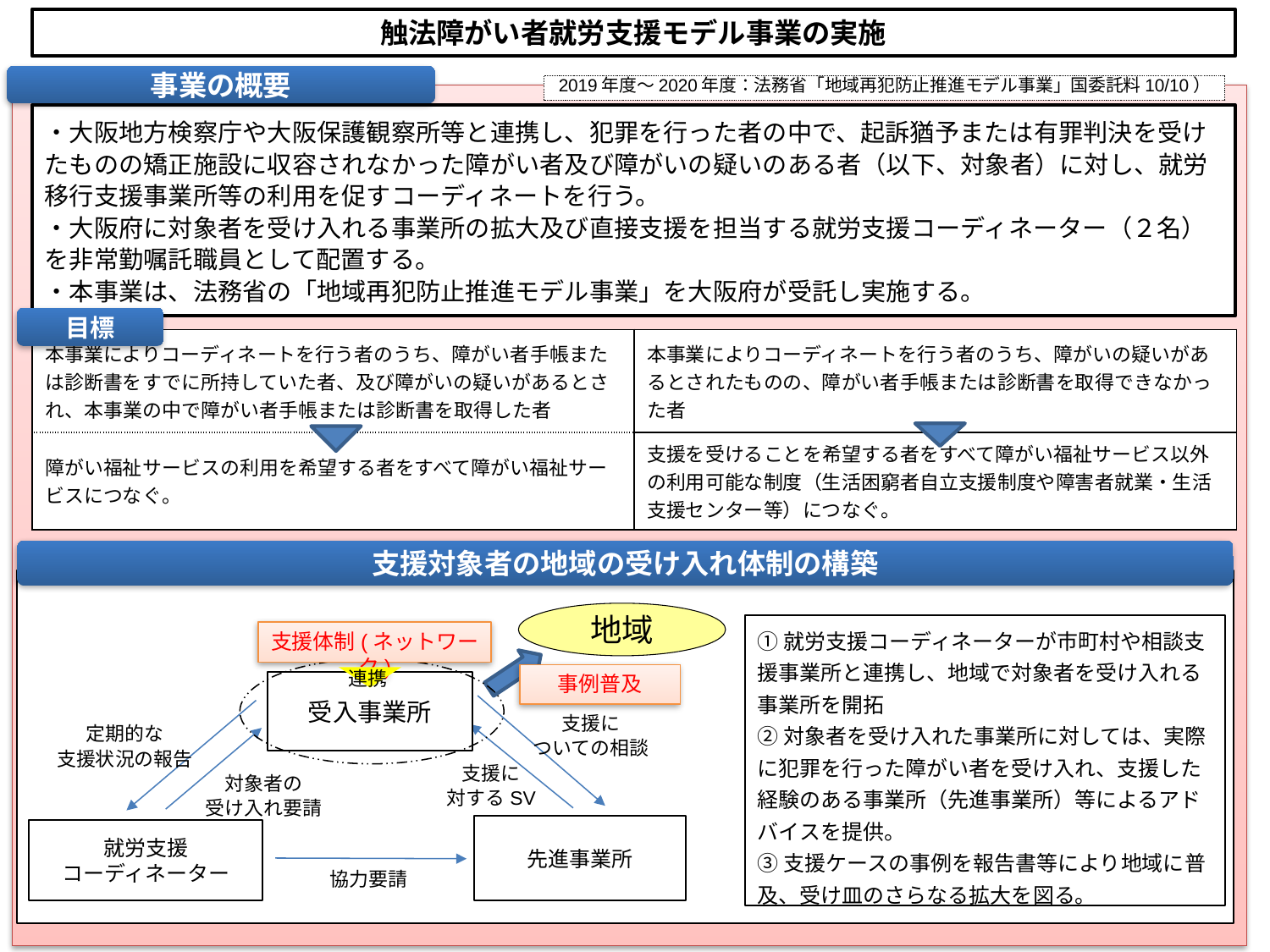

触法障がい者就労支援モデル事業の実施
事業の概要
2019年度～2020年度：法務省「地域再犯防止推進モデル事業」国委託料10/10）

・大阪地方検察庁や大阪保護観察所等と連携し、犯罪を行った者の中で、起訴猶予または有罪判決を受けたものの矯正施設に収容されなかった障がい者及び障がいの疑いのある者（以下、対象者）に対し、就労移行支援事業所等の利用を促すコーディネートを行う。
・大阪府に対象者を受け入れる事業所の拡大及び直接支援を担当する就労支援コーディネーター（２名）を非常勤嘱託職員として配置する。
・本事業は、法務省の「地域再犯防止推進モデル事業」を大阪府が受託し実施する。
目標
| 本事業によりコーディネートを行う者のうち、障がい者手帳または診断書をすでに所持していた者、及び障がいの疑いがあるとされ、本事業の中で障がい者手帳または診断書を取得した者 | 本事業によりコーディネートを行う者のうち、障がいの疑いがあるとされたものの、障がい者手帳または診断書を取得できなかった者 |
| --- | --- |
| 障がい福祉サービスの利用を希望する者をすべて障がい福祉サービスにつなぐ。 | 支援を受けることを希望する者をすべて障がい福祉サービス以外の利用可能な制度（生活困窮者自立支援制度や障害者就業・生活支援センター等）につなぐ。 |

支援対象者の地域の受け入れ体制の構築

地域
①就労支援コーディネーターが市町村や相談支援事業所と連携し、地域で対象者を受け入れる事業所を開拓
②対象者を受け入れた事業所に対しては、実際に犯罪を行った障がい者を受け入れ、支援した経験のある事業所（先進事業所）等によるアドバイスを提供。
③支援ケースの事例を報告書等により地域に普及、受け皿のさらなる拡大を図る。
支援体制(ネットワーク)

連携

事例普及

受入事業所
支援に
ついての相談
定期的な
支援状況の報告
支援に
対するSV

先進事業所
就労支援
コーディネーター
対象者の
受け入れ要請
協力要請